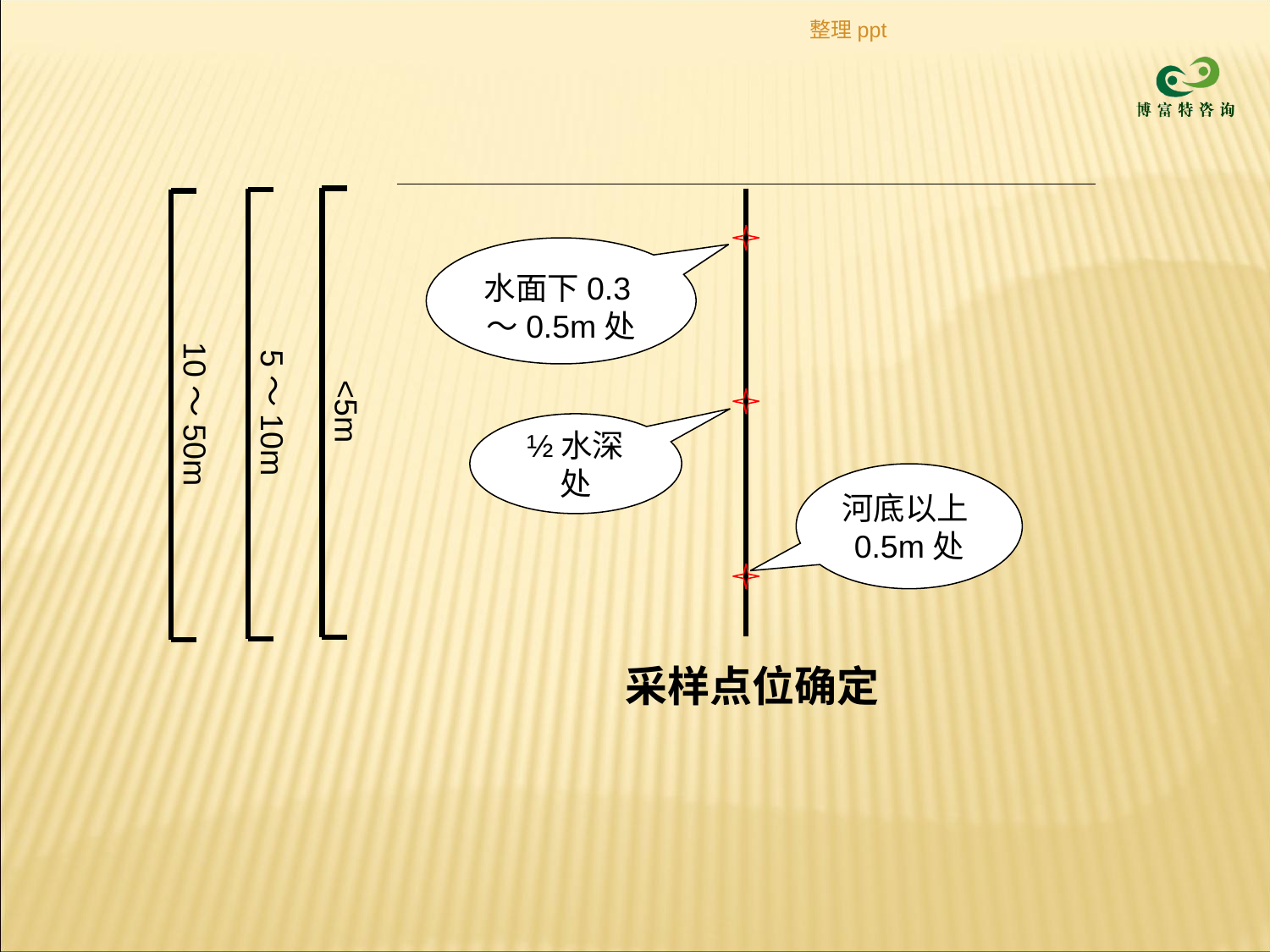

整理ppt

水面下0.3～0.5m处

<5m
5～10m

10～50m
½水深处
河底以上0.5m处

采样点位确定
32